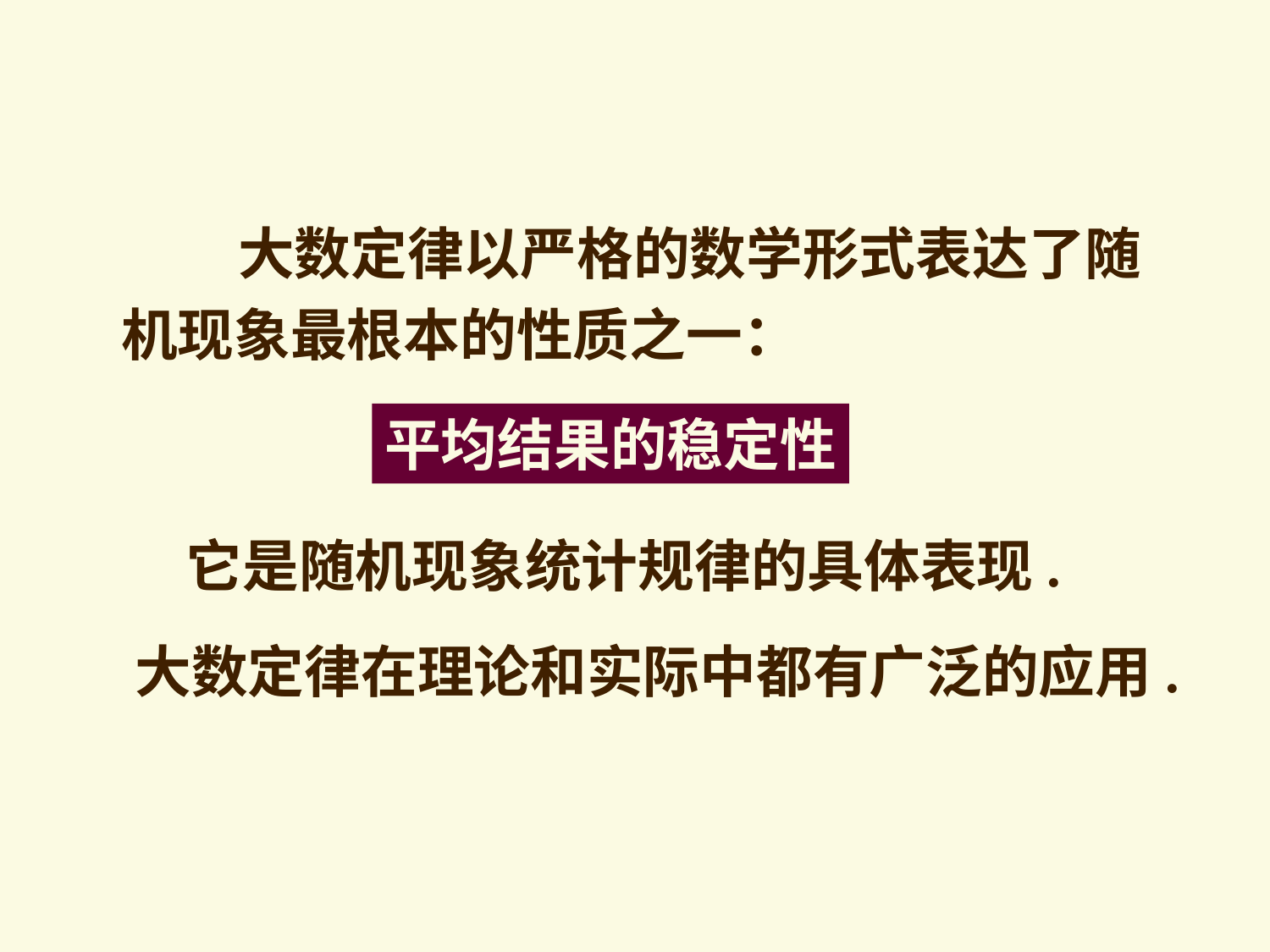

大数定律以严格的数学形式表达了随机现象最根本的性质之一：
平均结果的稳定性
它是随机现象统计规律的具体表现.
大数定律在理论和实际中都有广泛的应用.